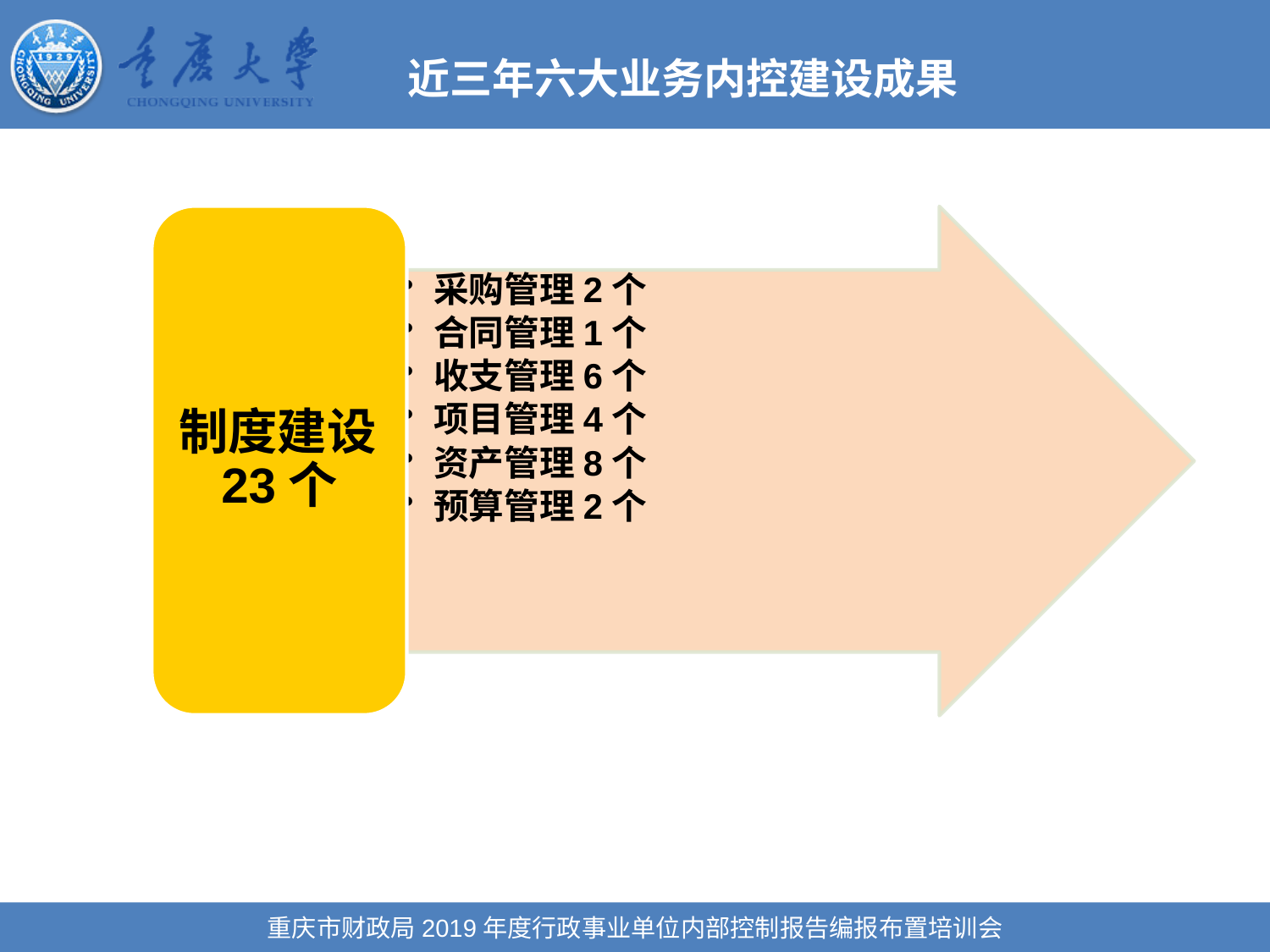

近三年六大业务内控建设成果
采购管理2个
合同管理1个
收支管理6个
项目管理4个
资产管理8个
预算管理2个
制度建设23个
7
重庆市财政局2019年度行政事业单位内部控制报告编报布置培训会